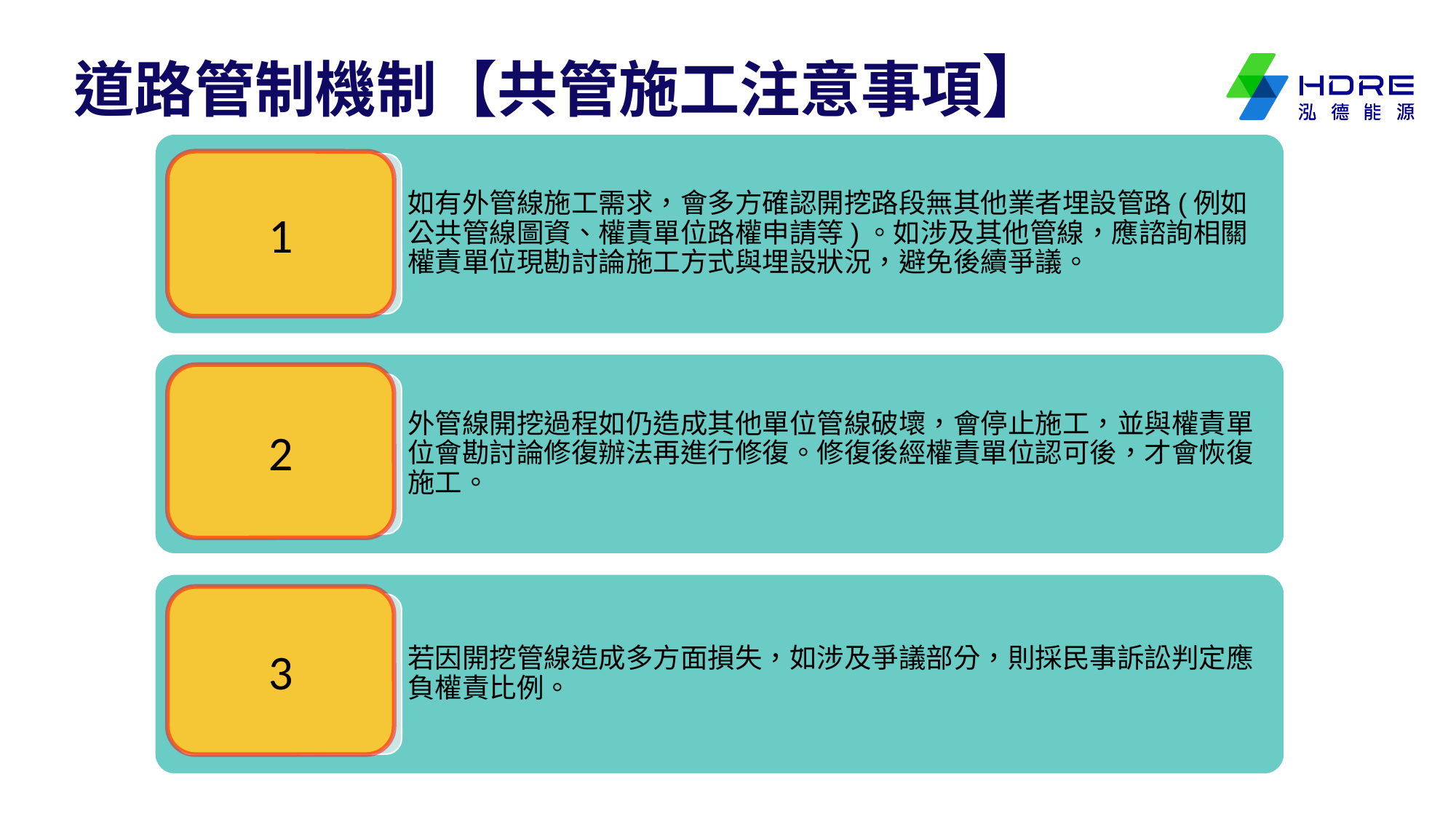

道路管制機制【共管施工注意事項】
如有外管線施工需求，會多方確認開挖路段無其他業者埋設管路(例如公共管線圖資、權責單位路權申請等)。如涉及其他管線，應諮詢相關權責單位現勘討論施工方式與埋設狀況，避免後續爭議。
外管線開挖過程如仍造成其他單位管線破壞，會停止施工，並與權責單位會勘討論修復辦法再進行修復。修復後經權責單位認可後，才會恢復施工。
若因開挖管線造成多方面損失，如涉及爭議部分，則採民事訴訟判定應負權責比例。
1
2
3